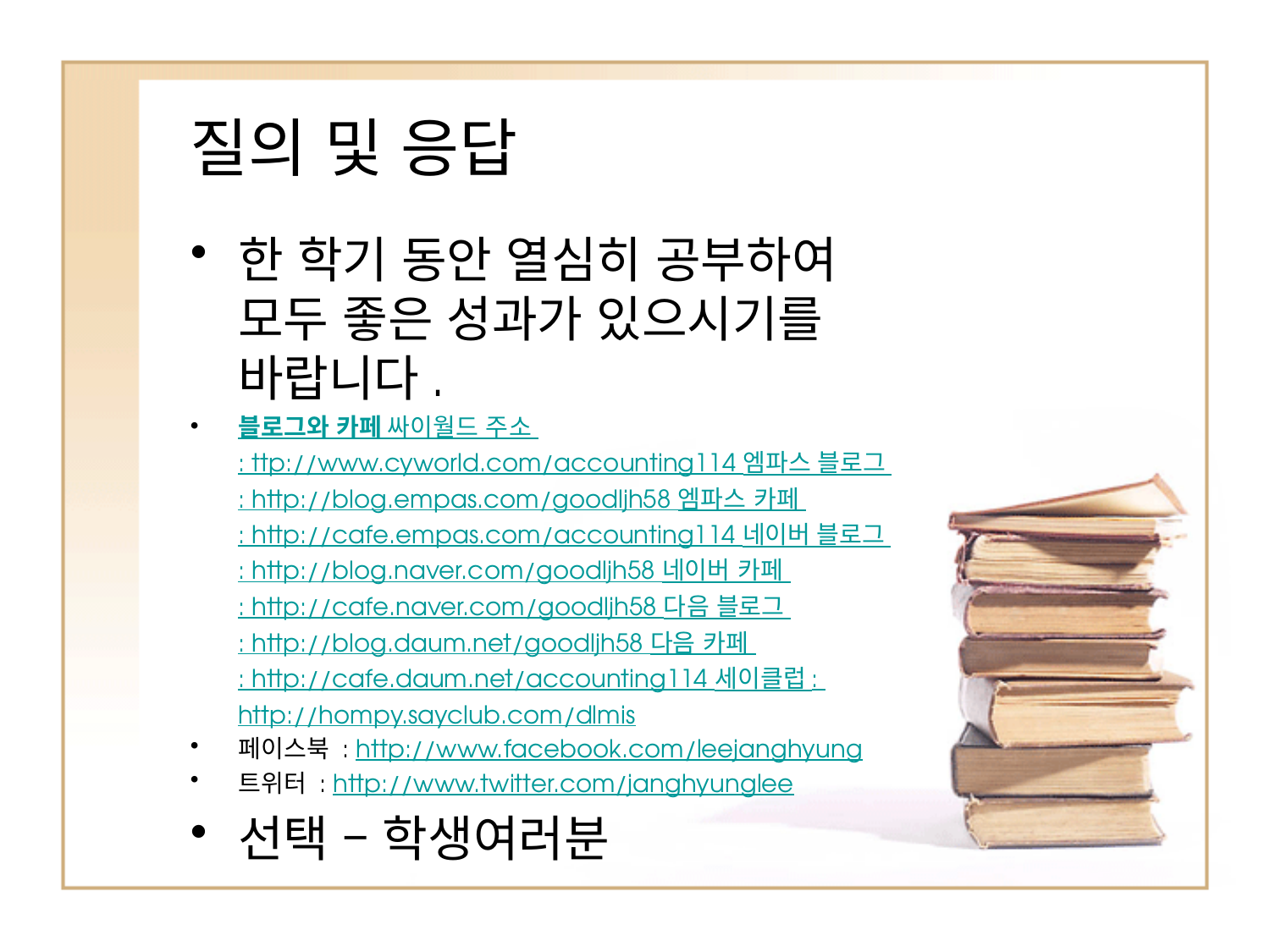

# 질의 및 응답
한 학기 동안 열심히 공부하여 모두 좋은 성과가 있으시기를 바랍니다.
블로그와 카페
 싸이월드 주소 : ttp://www.cyworld.com/accounting114
 엠파스 블로그 : http://blog.empas.com/goodljh58
 엠파스 카페 : http://cafe.empas.com/accounting114
 네이버 블로그 : http://blog.naver.com/goodljh58
 네이버 카페 : http://cafe.naver.com/goodljh58
 다음 블로그 : http://blog.daum.net/goodljh58
 다음 카페 : http://cafe.daum.net/accounting114
 세이클럽 : http://hompy.sayclub.com/dlmis
페이스북 : http://www.facebook.com/leejanghyung
트위터 : http://www.twitter.com/janghyunglee
선택 – 학생여러분